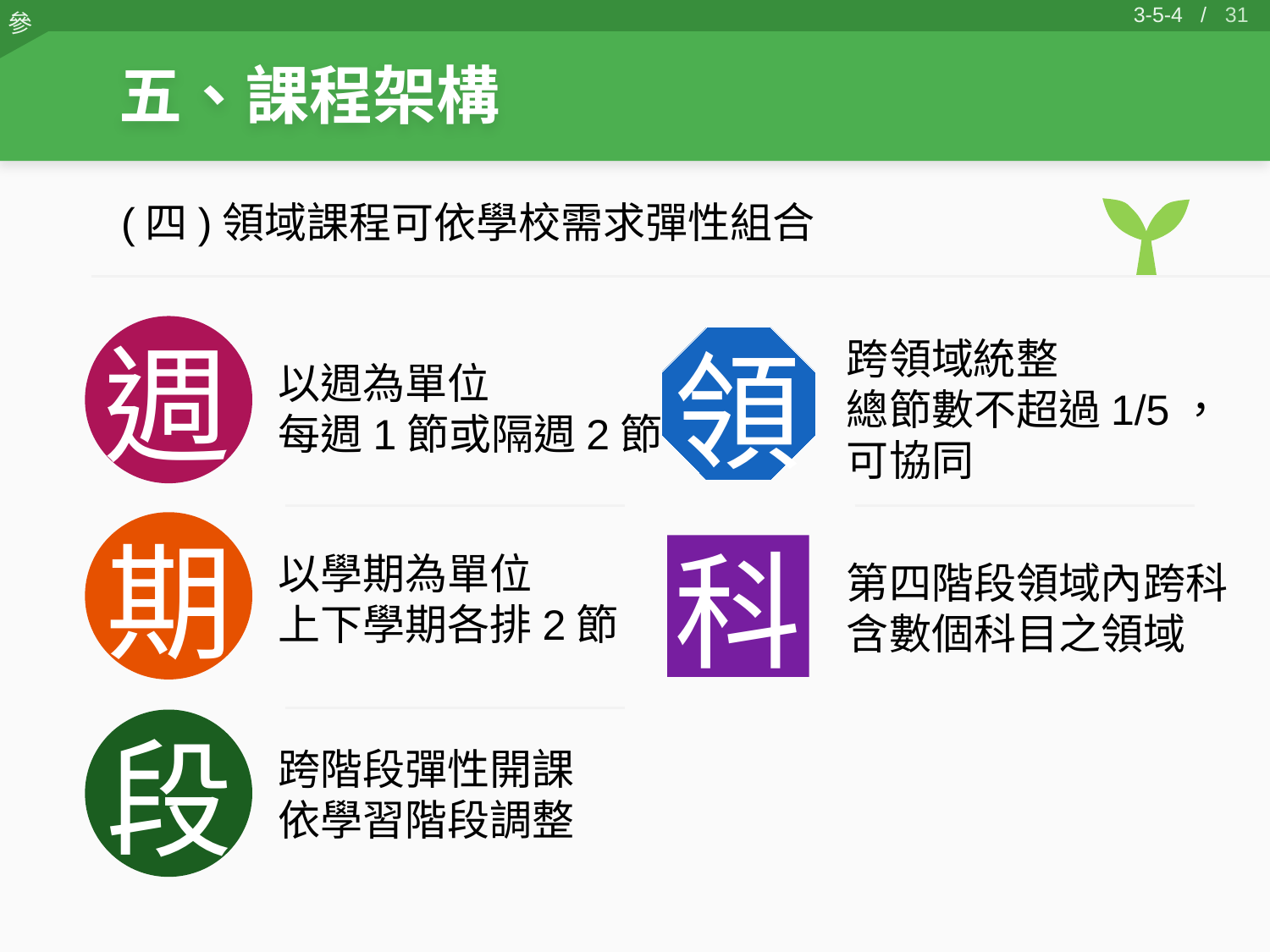

31
3-5-4   /
五、課程架構
(四)領域課程可依學校需求彈性組合

週
以週為單位
每週1節或隔週2節
領

跨領域統整
總節數不超過1/5，可協同

期
以學期為單位
上下學期各排2節
科

第四階段領域內跨科
含數個科目之領域

段
跨階段彈性開課
依學習階段調整